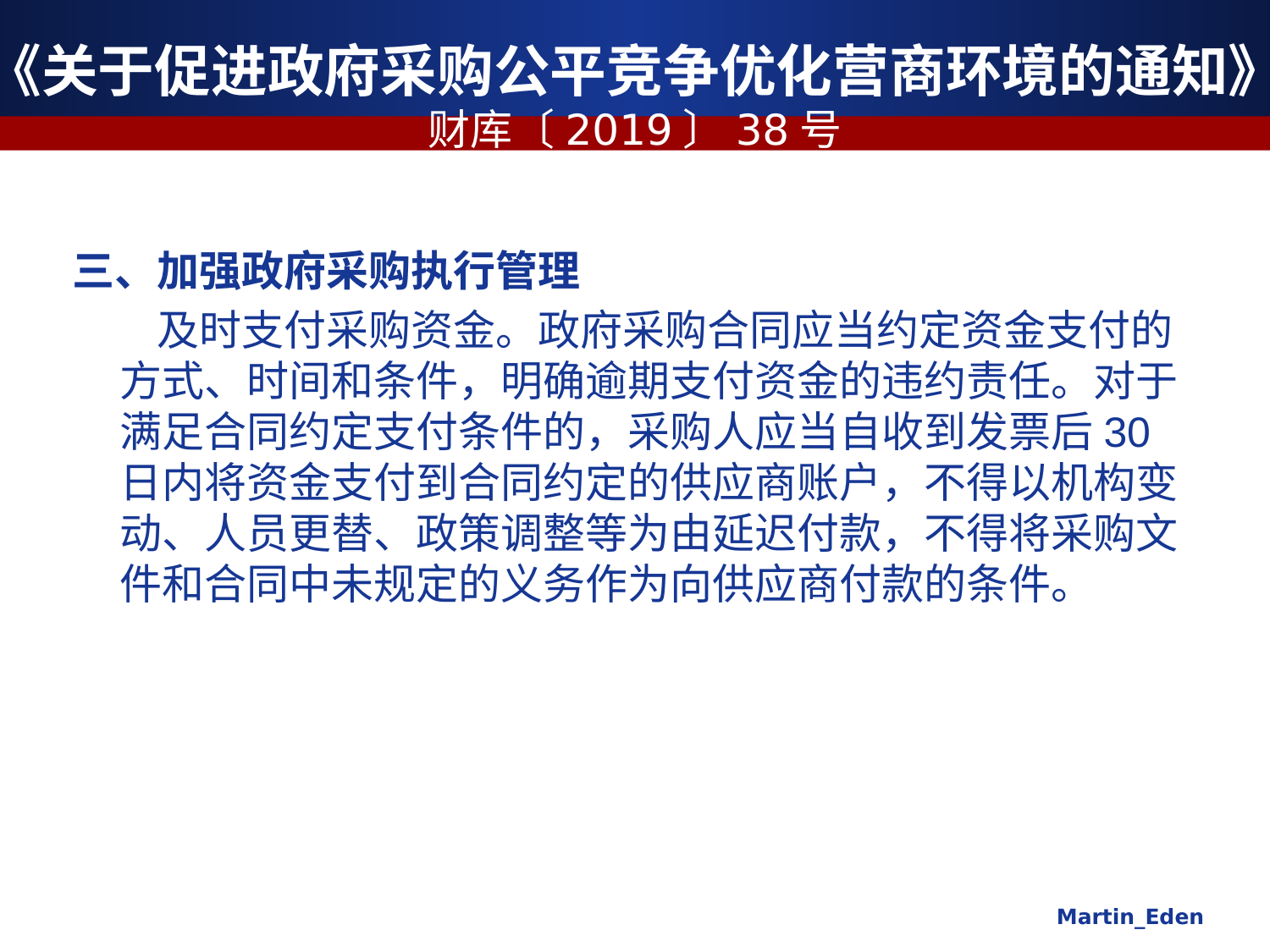

# 《关于促进政府采购公平竞争优化营商环境的通知》 财库〔2019〕38号
三、加强政府采购执行管理
　　及时支付采购资金。政府采购合同应当约定资金支付的方式、时间和条件，明确逾期支付资金的违约责任。对于满足合同约定支付条件的，采购人应当自收到发票后30日内将资金支付到合同约定的供应商账户，不得以机构变动、人员更替、政策调整等为由延迟付款，不得将采购文件和合同中未规定的义务作为向供应商付款的条件。
Martin_Eden